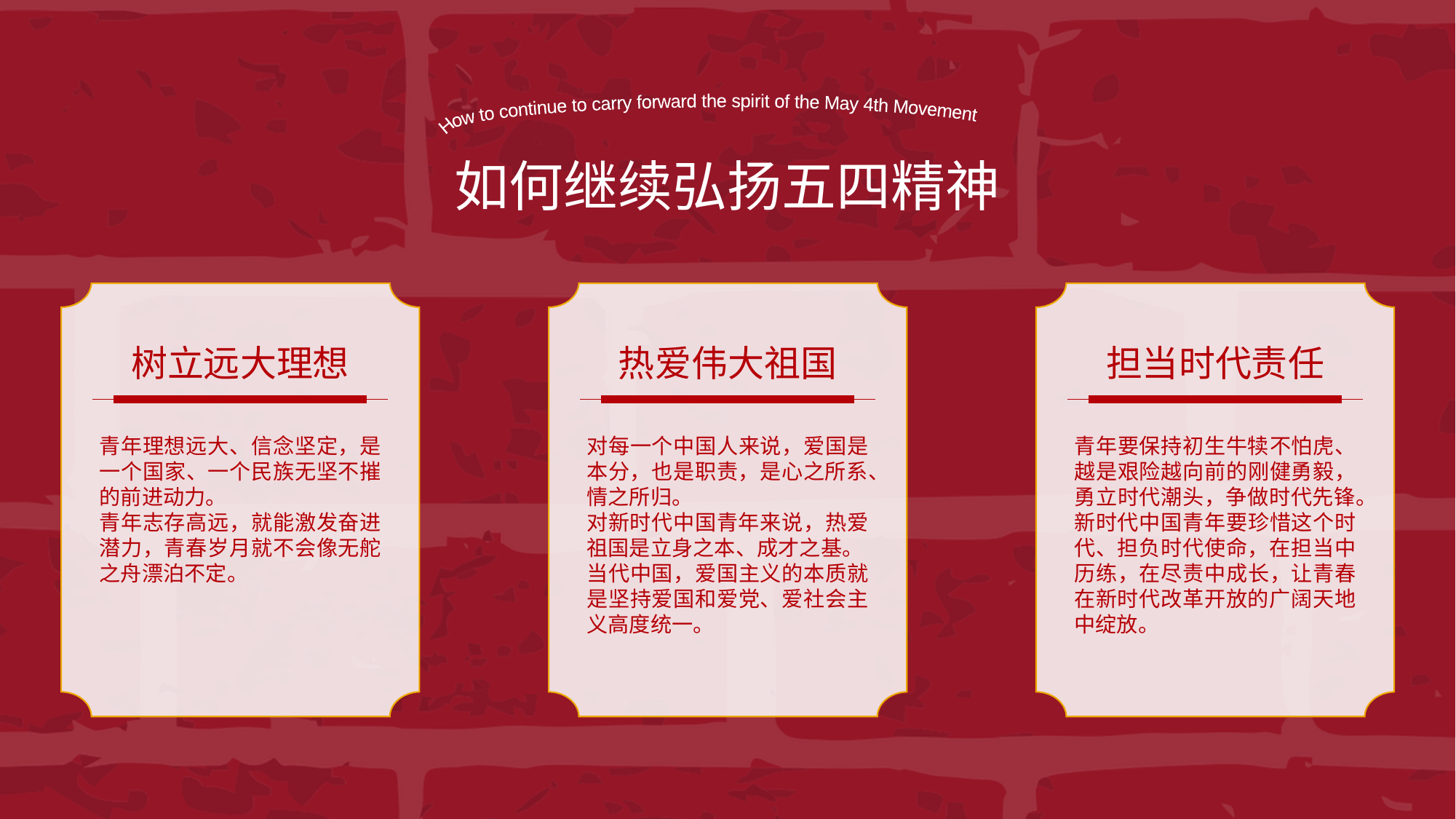

How to continue to carry forward the spirit of the May 4th Movement
如何继续弘扬五四精神

树立远大理想
青年理想远大、信念坚定，是一个国家、一个民族无坚不摧的前进动力。
青年志存高远，就能激发奋进潜力，青春岁月就不会像无舵之舟漂泊不定。

热爱伟大祖国
对每一个中国人来说，爱国是本分，也是职责，是心之所系、情之所归。
对新时代中国青年来说，热爱祖国是立身之本、成才之基。
当代中国，爱国主义的本质就是坚持爱国和爱党、爱社会主义高度统一。

担当时代责任
青年要保持初生牛犊不怕虎、越是艰险越向前的刚健勇毅，勇立时代潮头，争做时代先锋。
新时代中国青年要珍惜这个时代、担负时代使命，在担当中历练，在尽责中成长，让青春在新时代改革开放的广阔天地中绽放。